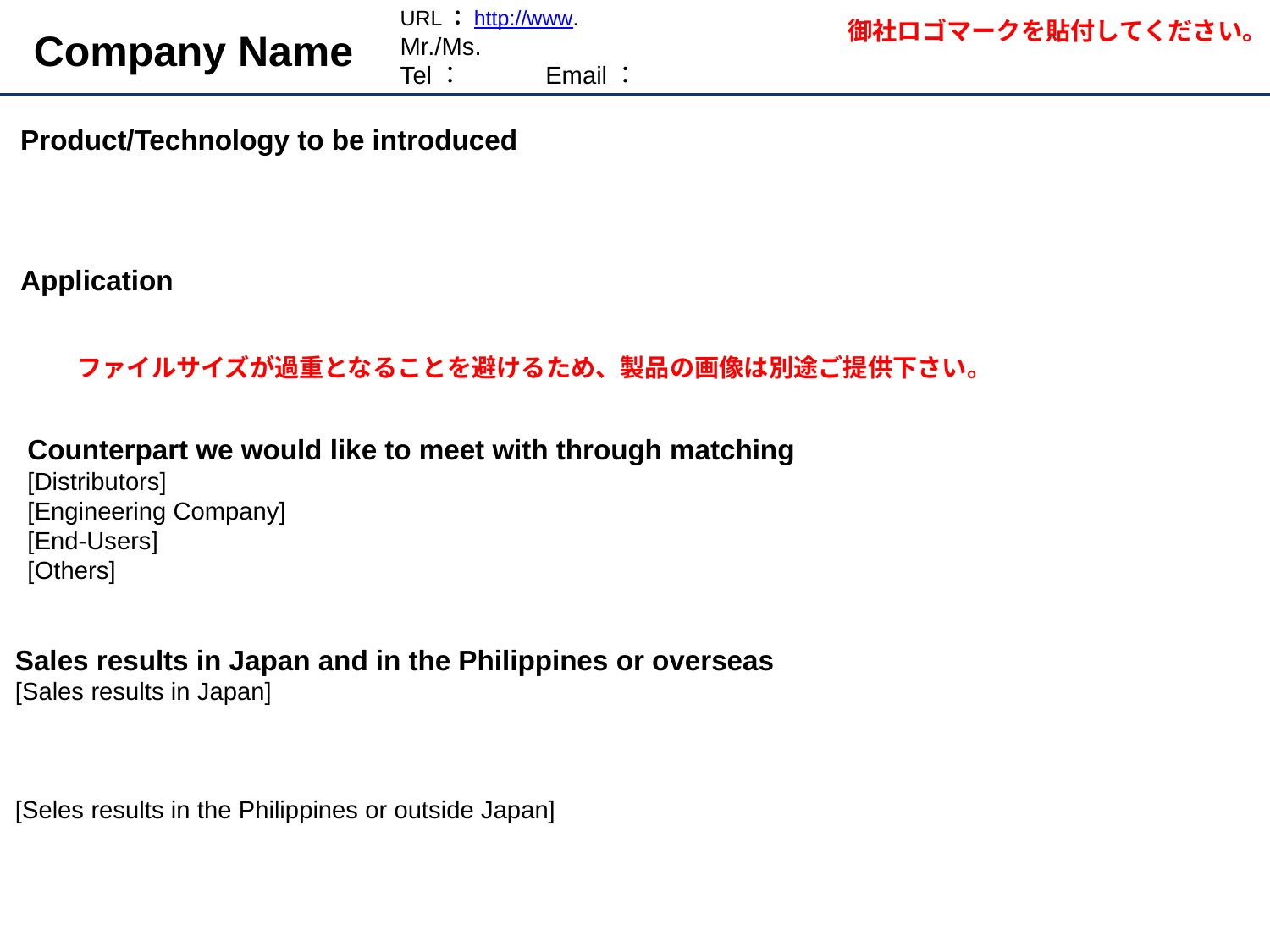

URL：http://www.
Mr./Ms.
Tel：              Email：
御社ロゴマークを貼付してください。

Company Name
Product/Technology to be introduced

Application

ファイルサイズが過重となることを避けるため、製品の画像は別途ご提供下さい。
Counterpart we would like to meet with through matching
[Distributors]
[Engineering Company]
[End-Users]
[Others]

Sales results in Japan and in the Philippines or overseas
[Sales results in Japan]

[Seles results in the Philippines or outside Japan]